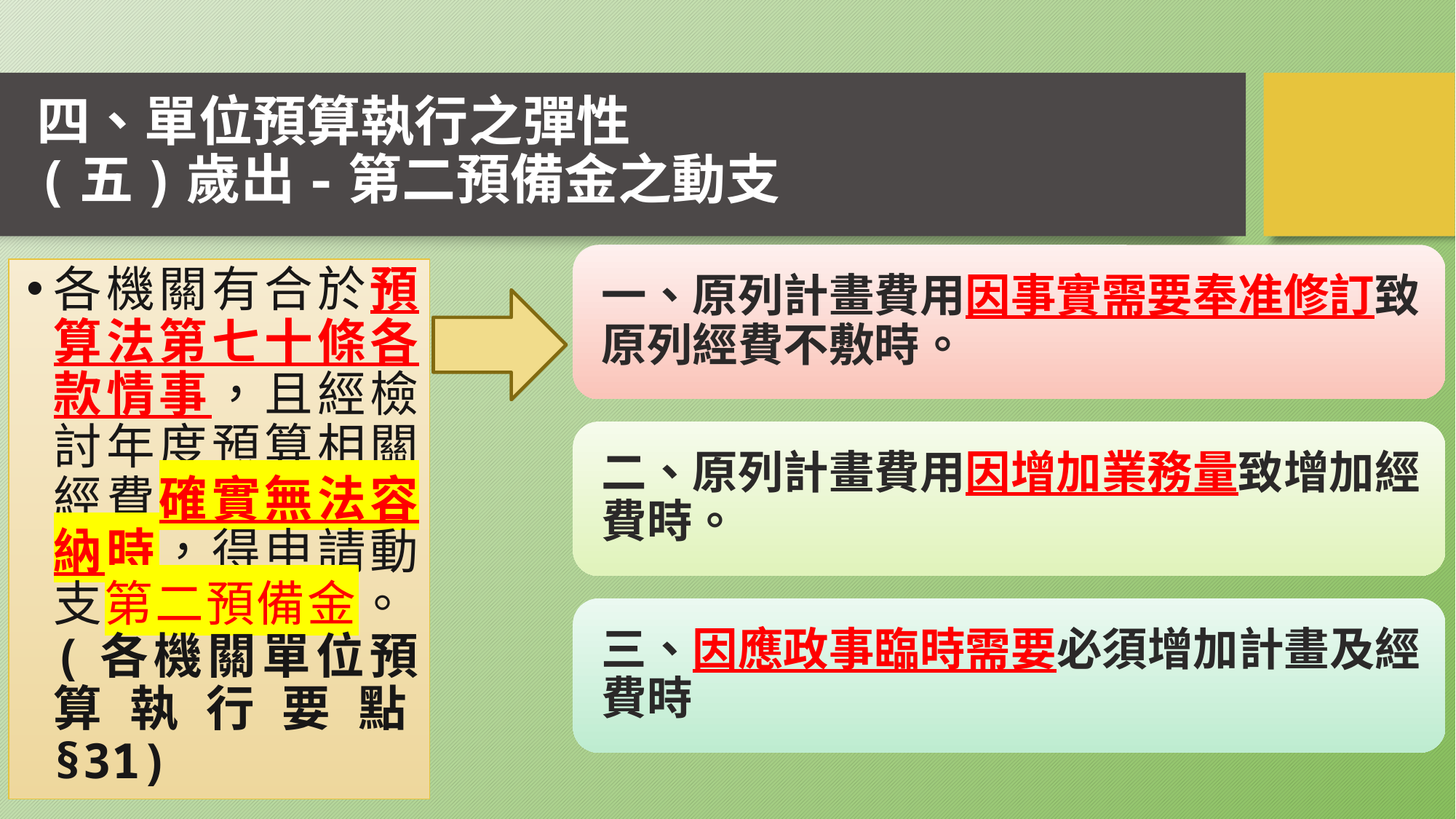

# 四、單位預算執行之彈性 (五)歲出-第二預備金之動支
一、原列計畫費用因事實需要奉准修訂致原列經費不敷時。
二、原列計畫費用因增加業務量致增加經費時。
三、因應政事臨時需要必須增加計畫及經費時
各機關有合於預算法第七十條各款情事，且經檢討年度預算相關經費確實無法容納時，得申請動支第二預備金。(各機關單位預算執行要點§31)